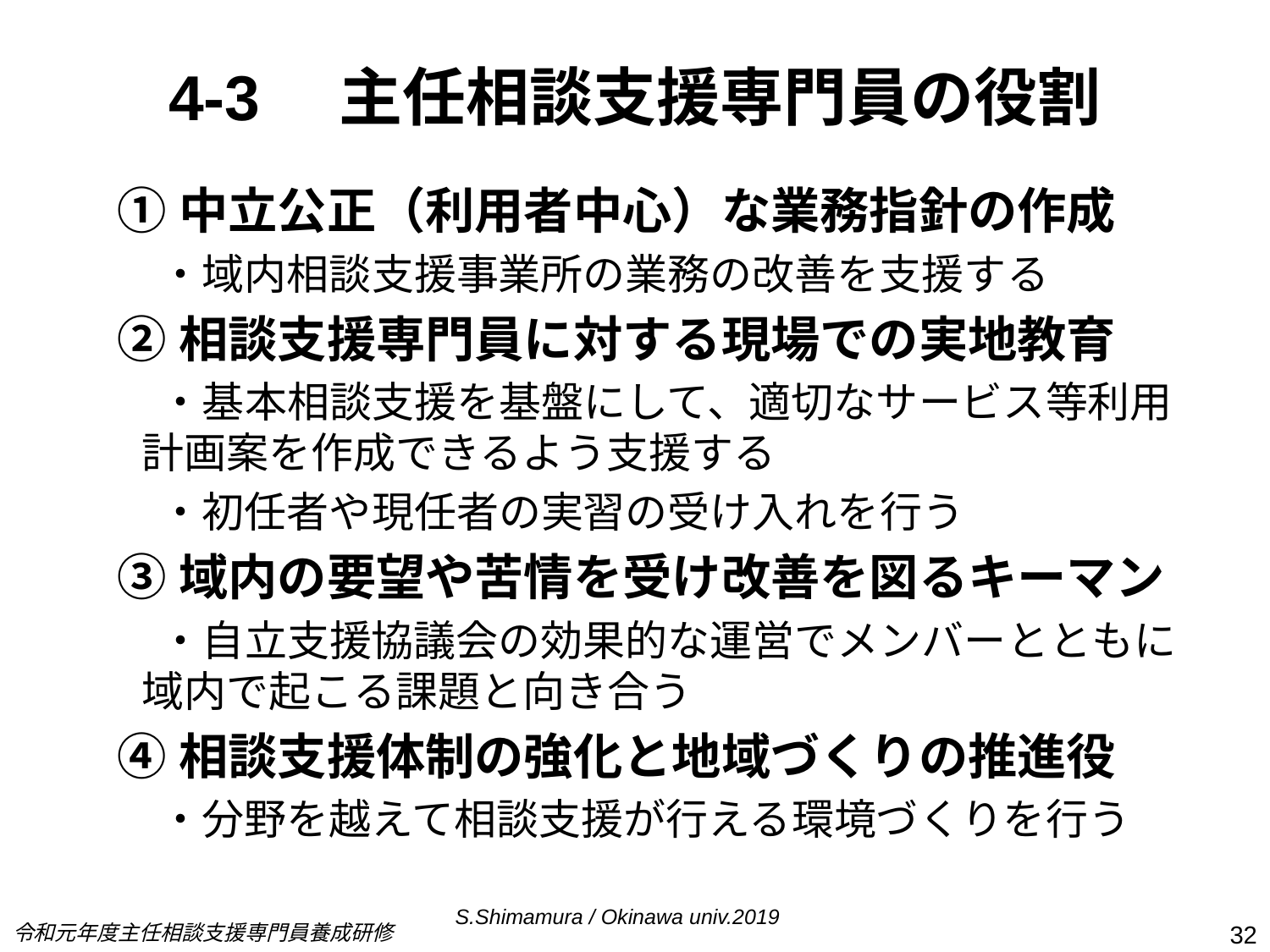

# 4-3　主任相談支援専門員の役割
①中立公正（利用者中心）な業務指針の作成
　・域内相談支援事業所の業務の改善を支援する
②相談支援専門員に対する現場での実地教育
　・基本相談支援を基盤にして、適切なサービス等利用計画案を作成できるよう支援する
　・初任者や現任者の実習の受け入れを行う
③域内の要望や苦情を受け改善を図るキーマン
　・自立支援協議会の効果的な運営でメンバーとともに域内で起こる課題と向き合う
④相談支援体制の強化と地域づくりの推進役
　・分野を越えて相談支援が行える環境づくりを行う
S.Shimamura / Okinawa univ.2019
令和元年度主任相談支援専門員養成研修
32